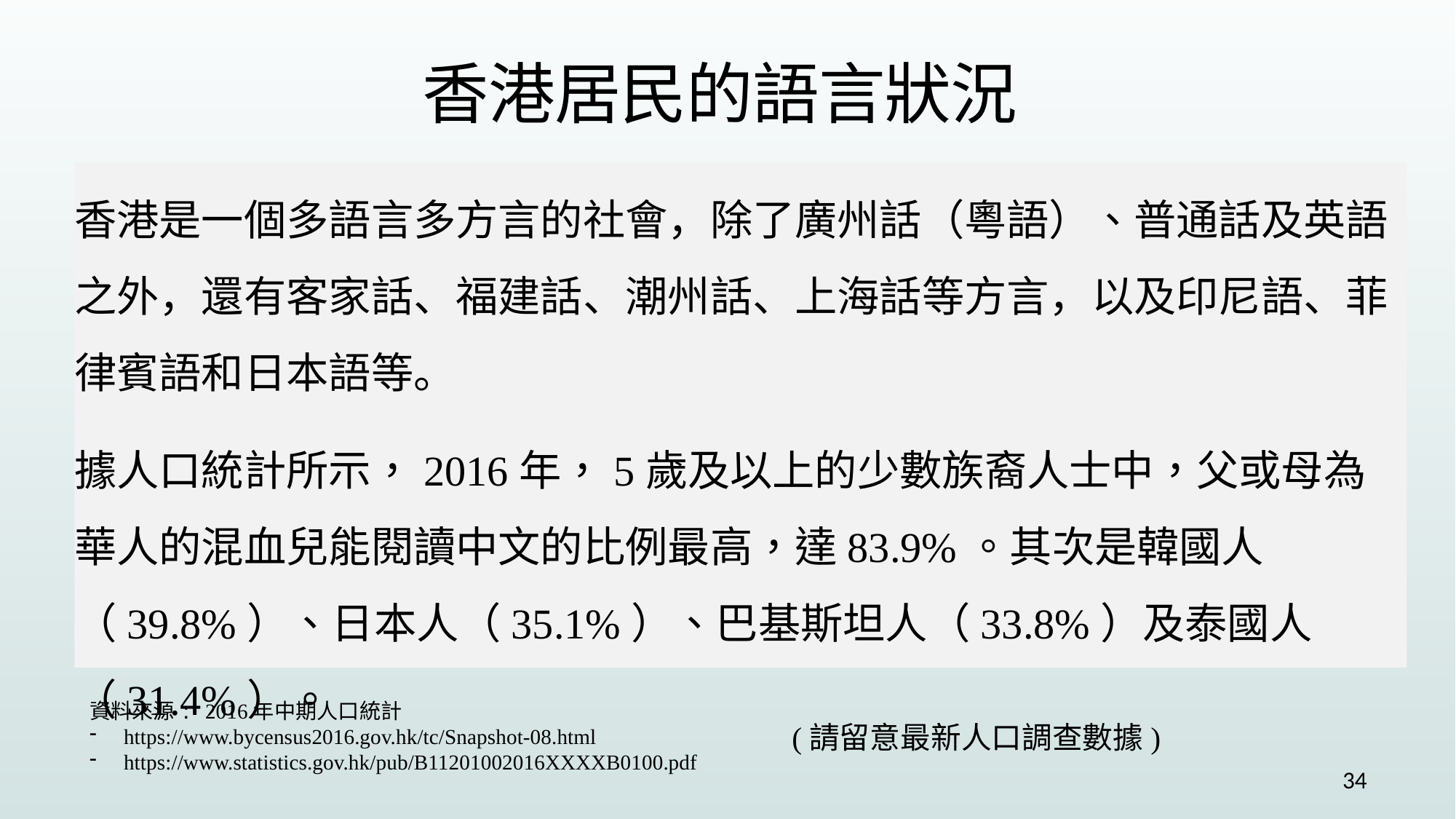

# 香港居民的語言狀況
香港是一個多語言多方言的社會，除了廣州話（粵語）、普通話及英語之外，還有客家話、福建話、潮州話、上海話等方言，以及印尼語、菲律賓語和日本語等。
據人口統計所示，2016年，5歲及以上的少數族裔人士中，父或母為華人的混血兒能閱讀中文的比例最高，達83.9%。其次是韓國人（39.8%）、日本人（35.1%）、巴基斯坦人（33.8%）及泰國人（31.4%）。
資料來源: 2016年中期人口統計
https://www.bycensus2016.gov.hk/tc/Snapshot-08.html
https://www.statistics.gov.hk/pub/B11201002016XXXXB0100.pdf
 (請留意最新人口調查數據)
34